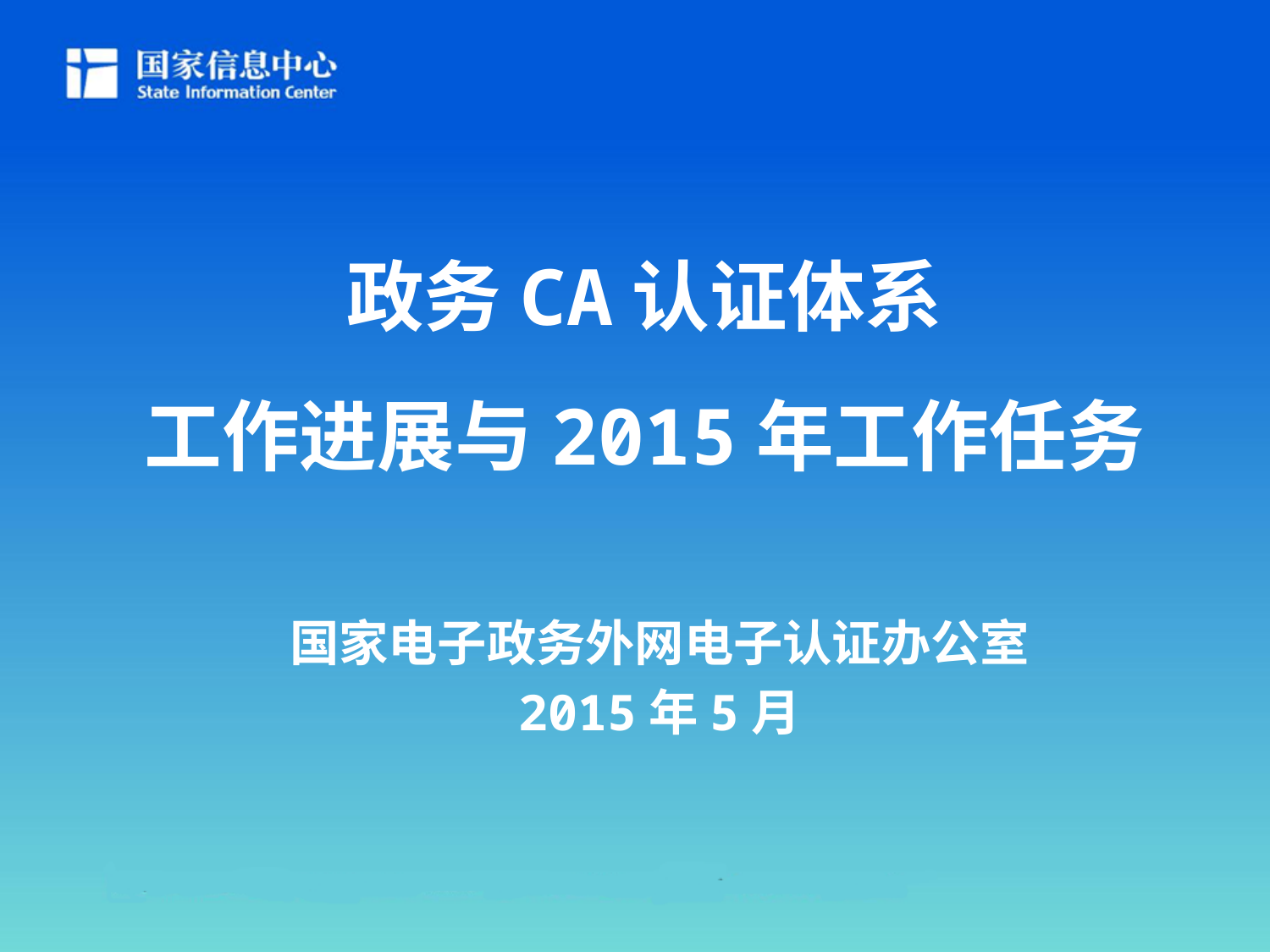

# 政务CA认证体系 工作进展与2015年工作任务
国家电子政务外网电子认证办公室
2015年5月